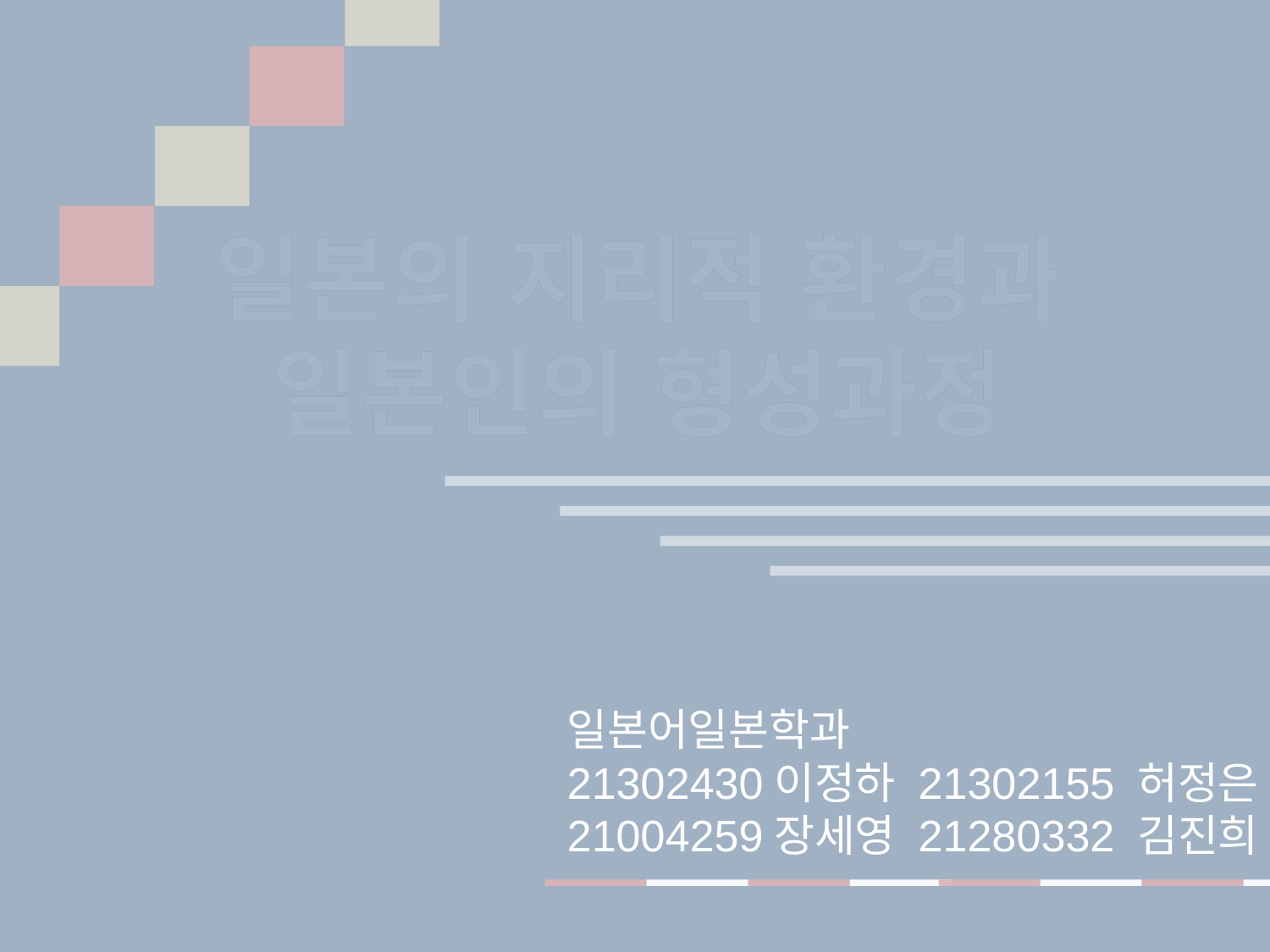

일본의 지리적 환경과
일본인의 형성과정

일본어일본학과
21302430이정하 21302155 허정은
21004259장세영 21280332 김진희